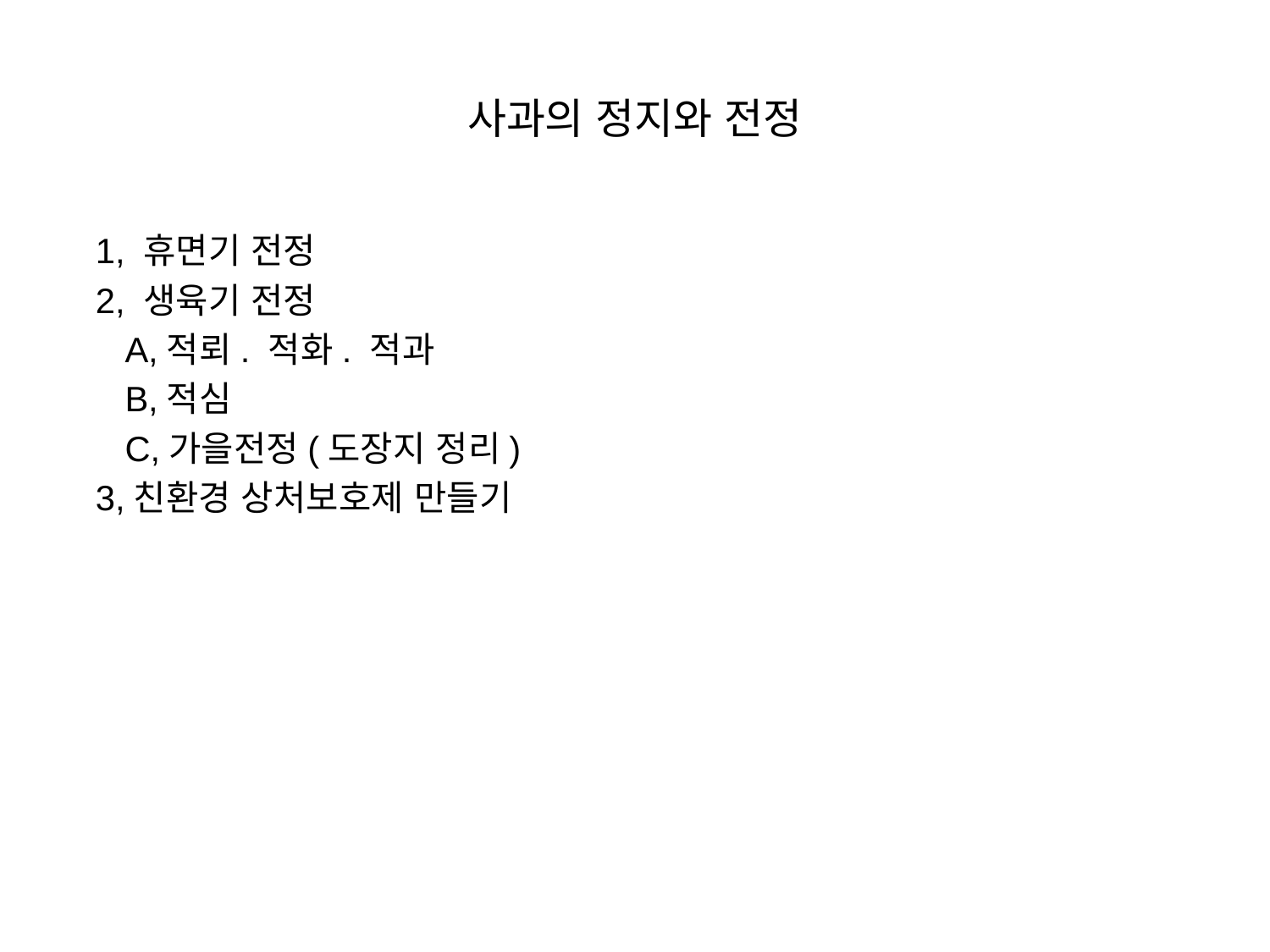

# 사과의 정지와 전정
  1, 휴면기 전정
  2, 생육기 전정
     A,적뢰. 적화. 적과
     B,적심
     C,가을전정(도장지 정리)
  3,친환경 상처보호제 만들기